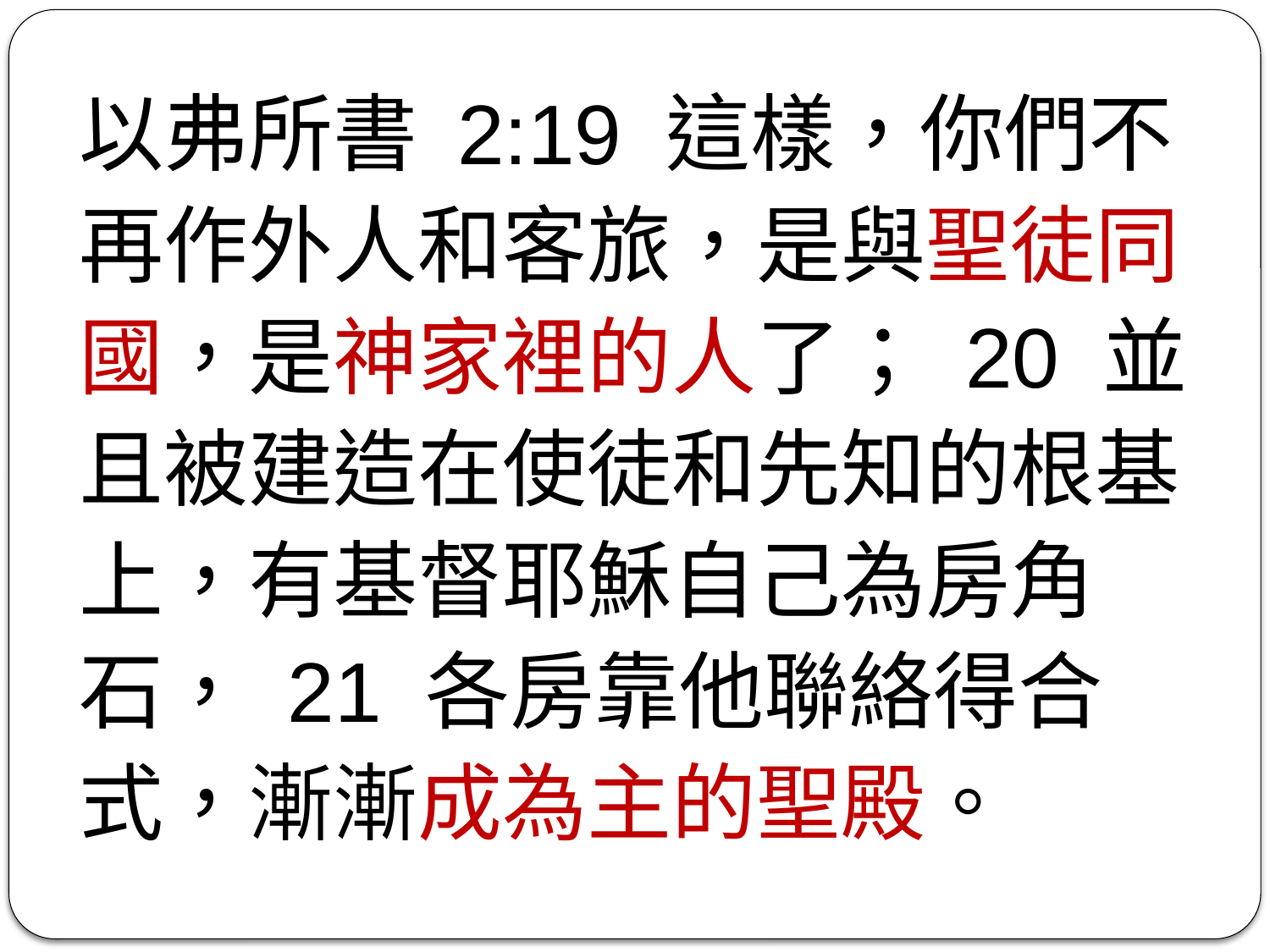

以弗所書 2:19 這樣，你們不再作外人和客旅，是與聖徒同國，是神家裡的人了； 20 並且被建造在使徒和先知的根基上，有基督耶穌自己為房角石， 21 各房靠他聯絡得合式，漸漸成為主的聖殿。